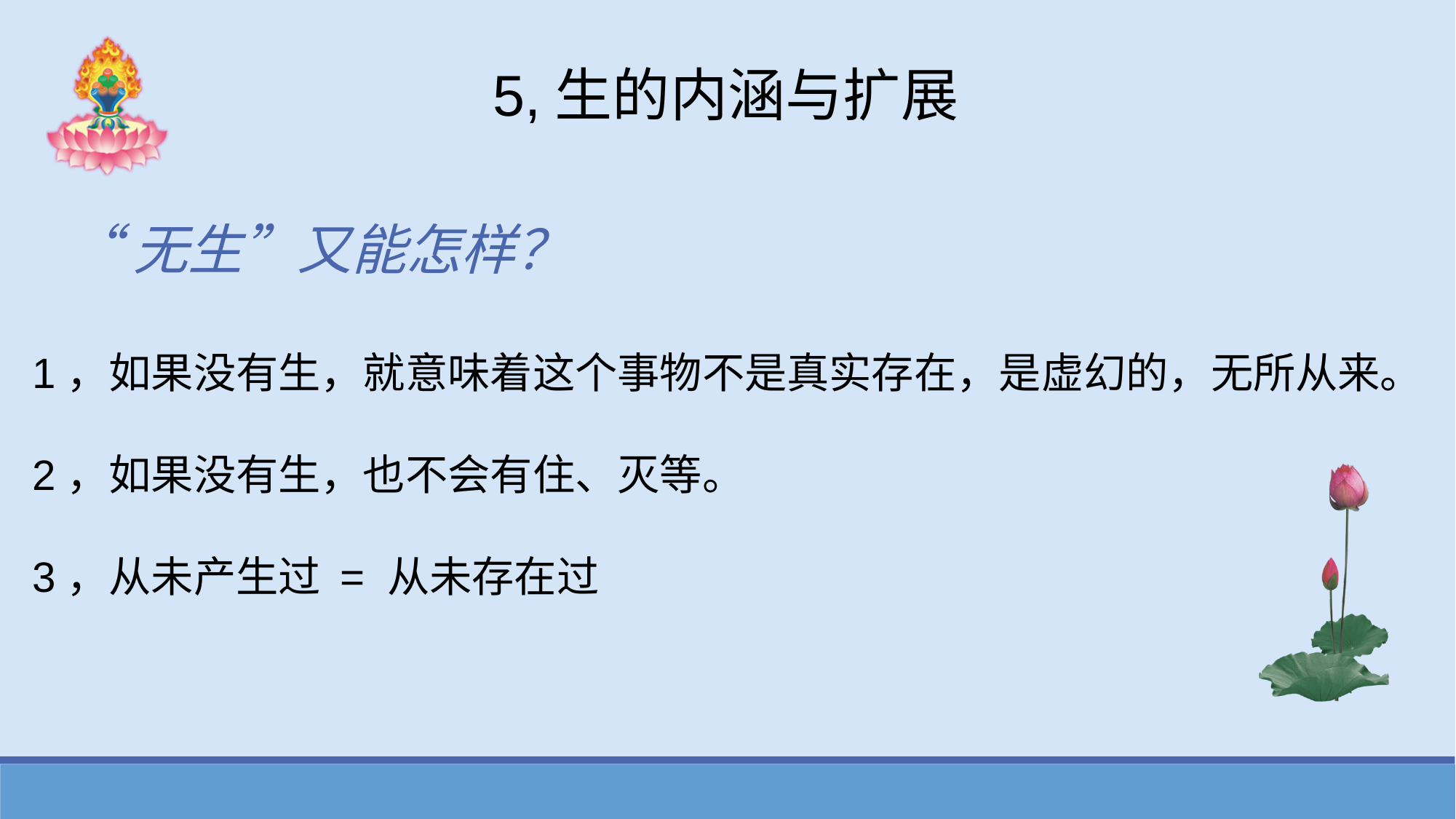

5,生的内涵与扩展

      “无生”又能怎样？

  1，如果没有生，就意味着这个事物不是真实存在，是虚幻的，无所从来。

  2，如果没有生，也不会有住、灭等。

  3，从未产生过 = 从未存在过